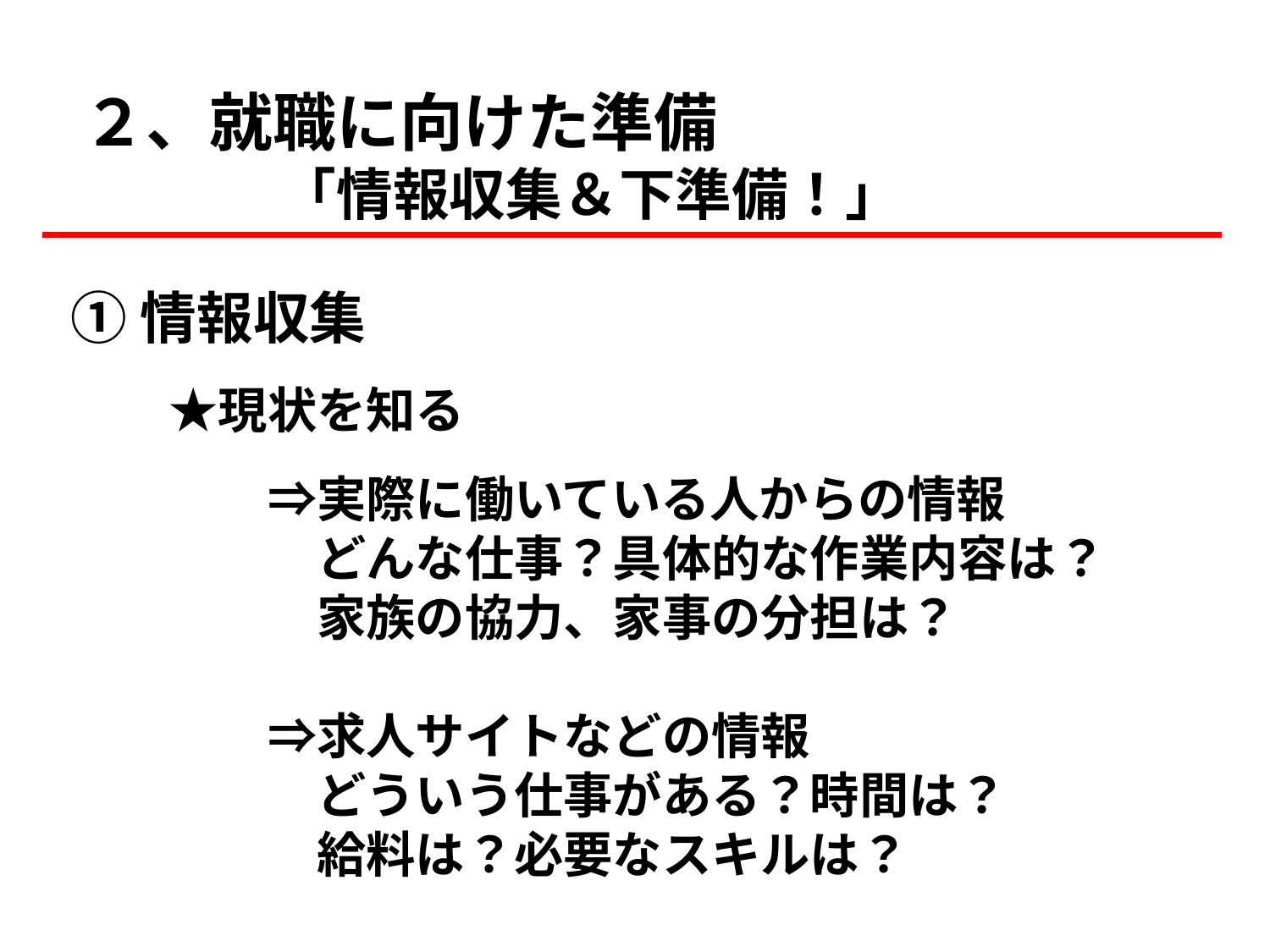

２、就職に向けた準備
　　　　「情報収集＆下準備！」

①情報収集
　　★現状を知る
　　　　⇒実際に働いている人からの情報
　　　　　どんな仕事？具体的な作業内容は？
　　　　　家族の協力、家事の分担は？

　　　　⇒求人サイトなどの情報
　　　　　どういう仕事がある？時間は？
　　　　　給料は？必要なスキルは？